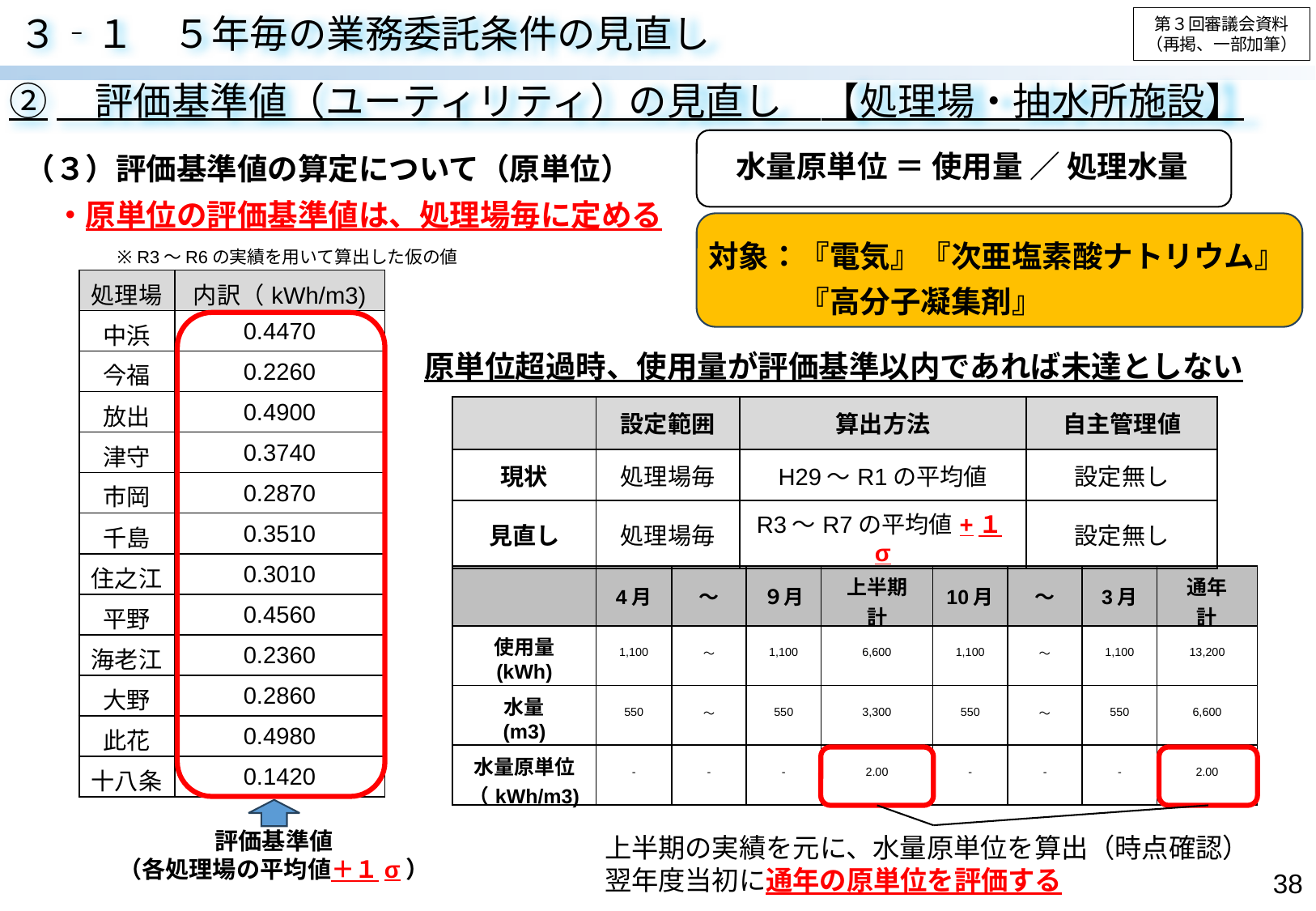

第３回審議会資料
（再掲、一部加筆）
３‐１　５年毎の業務委託条件の見直し
②　評価基準値（ユーティリティ）の見直し　【処理場・抽水所施設】

（３）評価基準値の算定について（原単位）
　・原単位の評価基準値は、処理場毎に定める
水量原単位 ＝ 使用量 ／ 処理水量

対象：『電気』『次亜塩素酸ナトリウム』
　　　『高分子凝集剤』
※ R3～R6の実績を用いて算出した仮の値
| 処理場 | 内訳（kWh/m3) |
| --- | --- |
| 中浜 | 0.4470 |
| 今福 | 0.2260 |
| 放出 | 0.4900 |
| 津守 | 0.3740 |
| 市岡 | 0.2870 |
| 千島 | 0.3510 |
| 住之江 | 0.3010 |
| 平野 | 0.4560 |
| 海老江 | 0.2360 |
| 大野 | 0.2860 |
| 此花 | 0.4980 |
| 十八条 | 0.1420 |

原単位超過時、使用量が評価基準以内であれば未達としない
|  | 設定範囲 | 算出方法 | 自主管理値 |
| --- | --- | --- | --- |
| 現状 | 処理場毎 | H29～R1の平均値 | 設定無し |
| 見直し | 処理場毎 | R3～R7の平均値+１σ | 設定無し |
|  | 4月 | ～ | ９月 | 上半期 計 | 10月 | ～ | 3月 | 通年 計 |
| --- | --- | --- | --- | --- | --- | --- | --- | --- |
| 使用量 (kWh) | 1,100 | ～ | 1,100 | 6,600 | 1,100 | ～ | 1,100 | 13,200 |
| 水量 (m3) | 550 | ～ | 550 | 3,300 | 550 | ～ | 550 | 6,600 |
| 水量原単位 （kWh/m3) | - | - | - | 2.00 | - | - | - | 2.00 |

評価基準値
（各処理場の平均値＋１σ）
上半期の実績を元に、水量原単位を算出（時点確認）
翌年度当初に通年の原単位を評価する
38